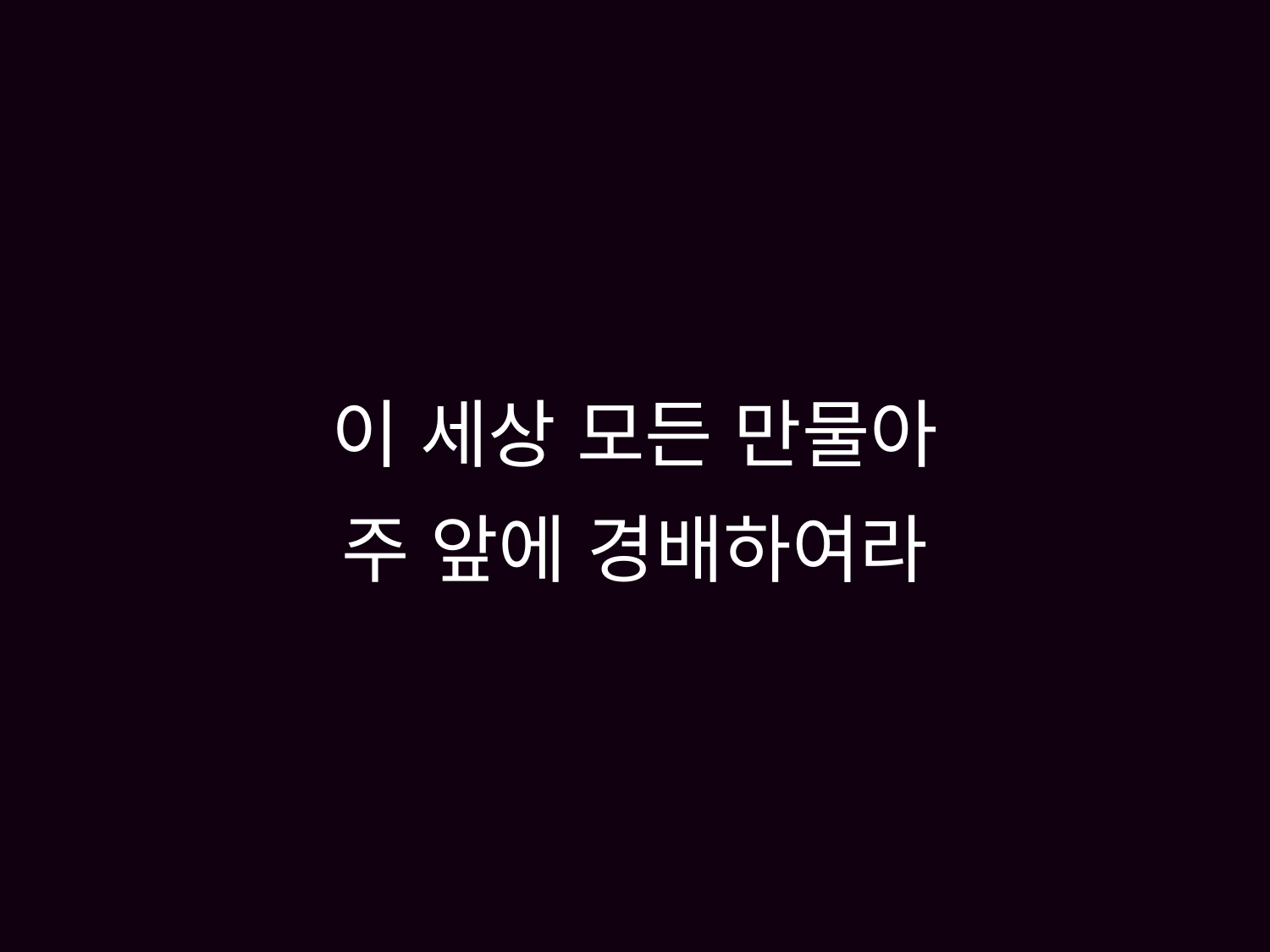

# 이 세상 모든 만물아 주 앞에 경배하여라